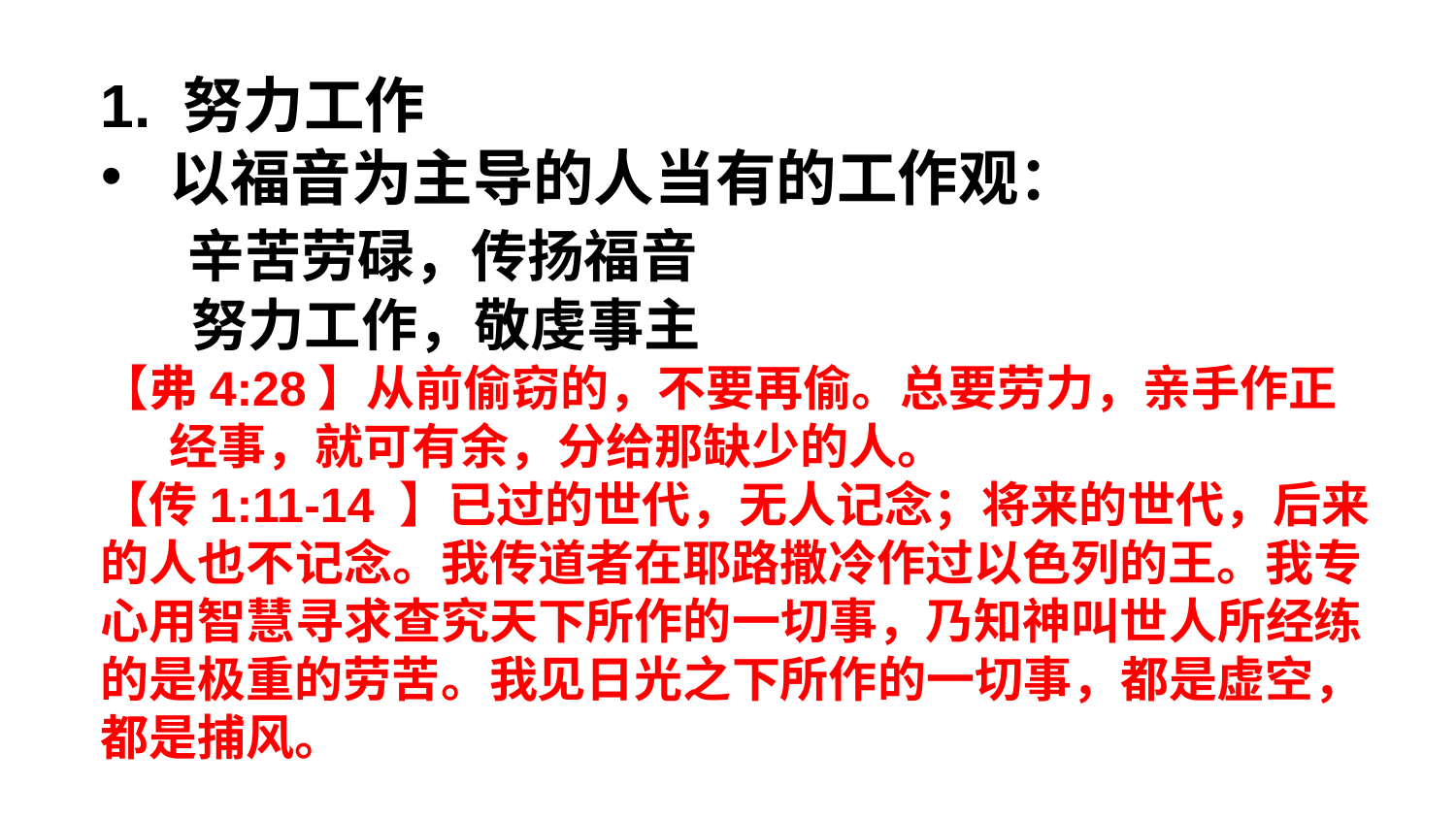

1. 努力工作
以福音为主导的人当有的工作观：
    辛苦劳碌，传扬福音
      努力工作，敬虔事主
【弗4:28】从前偷窃的，不要再偷。总要劳力，亲手作正经事，就可有余，分给那缺少的人。
【传1:11-14 】已过的世代，无人记念；将来的世代，后来的人也不记念。我传道者在耶路撒冷作过以色列的王。我专心用智慧寻求查究天下所作的一切事，乃知神叫世人所经练的是极重的劳苦。我见日光之下所作的一切事，都是虚空，都是捕风。